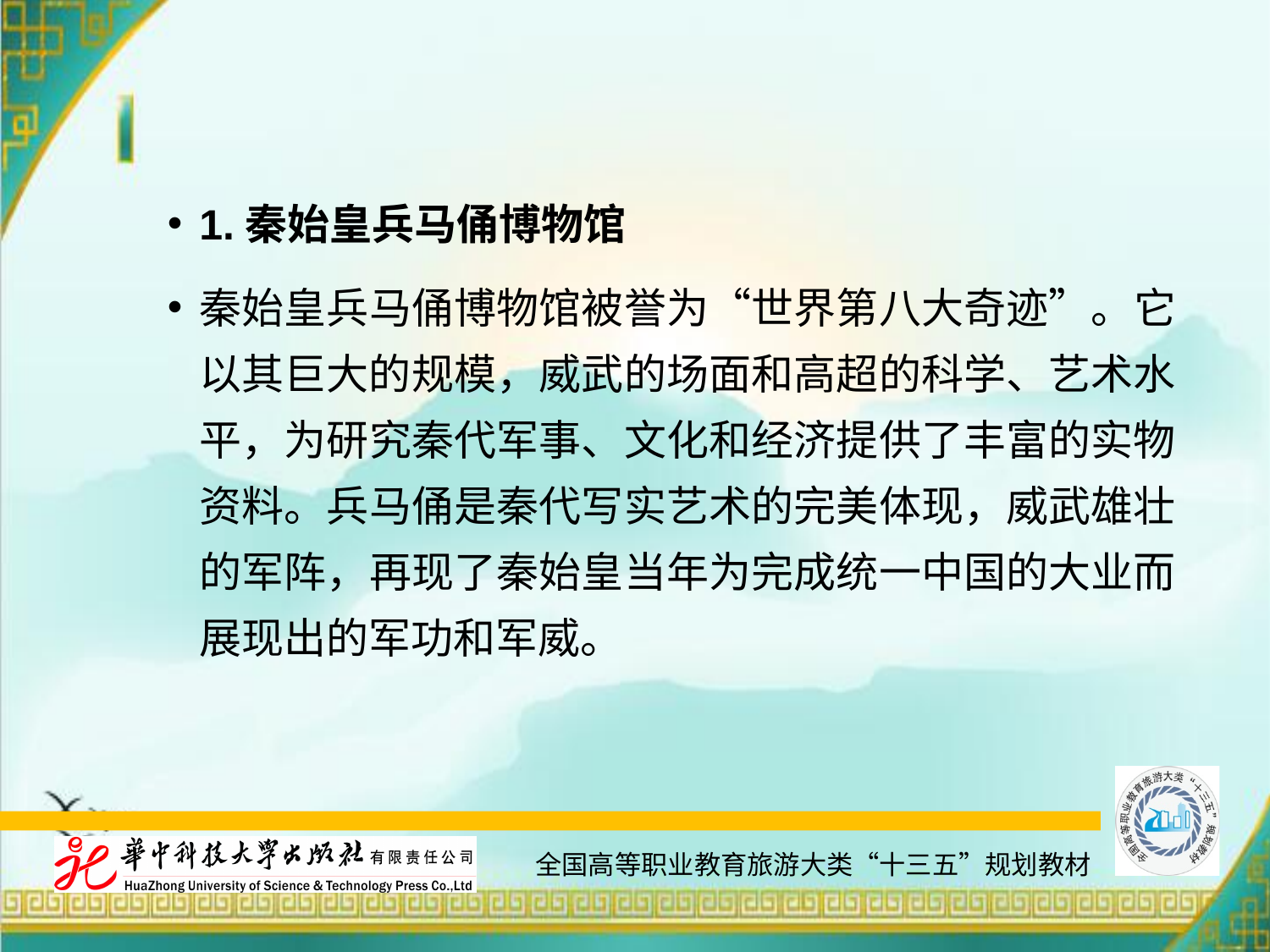

#
1.秦始皇兵马俑博物馆
秦始皇兵马俑博物馆被誉为“世界第八大奇迹”。它以其巨大的规模，威武的场面和高超的科学、艺术水平，为研究秦代军事、文化和经济提供了丰富的实物资料。兵马俑是秦代写实艺术的完美体现，威武雄壮的军阵，再现了秦始皇当年为完成统一中国的大业而展现出的军功和军威。